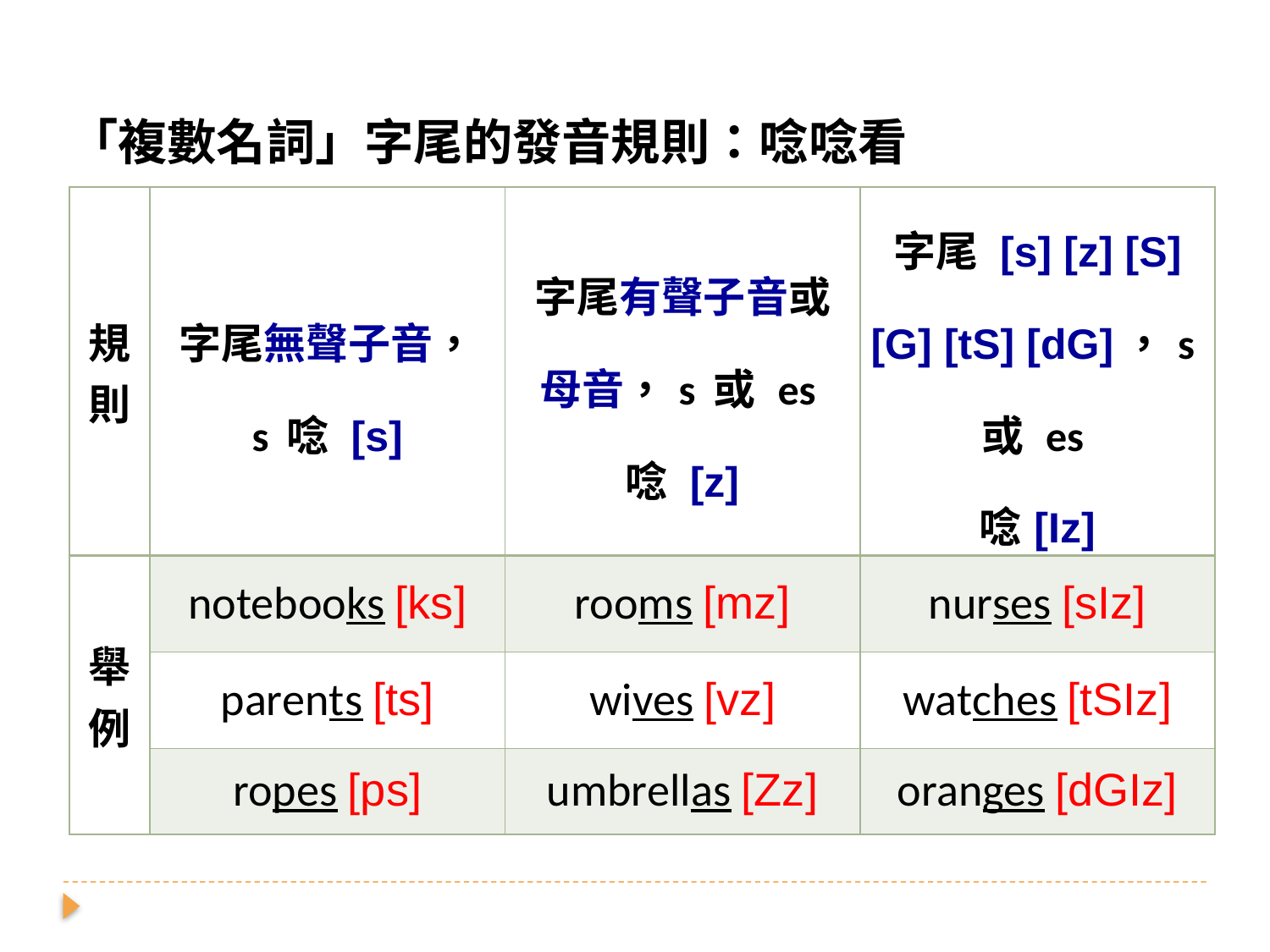

「複數名詞」字尾的發音規則：唸唸看
| 規則 | 字尾無聲子音， s 唸 [s] | 字尾有聲子音或母音，s 或 es 唸 [z] | 字尾 [s] [z] [S] [G] [tS] [dG]，s 或 es 唸[Iz] |
| --- | --- | --- | --- |
| 舉例 | notebooks [ks] | rooms [mz] | nurses [sIz] |
|  | parents [ts] | wives [vz] | watches [tSIz] |
|  | ropes [ps] | umbrellas [Zz] | oranges [dGIz] |